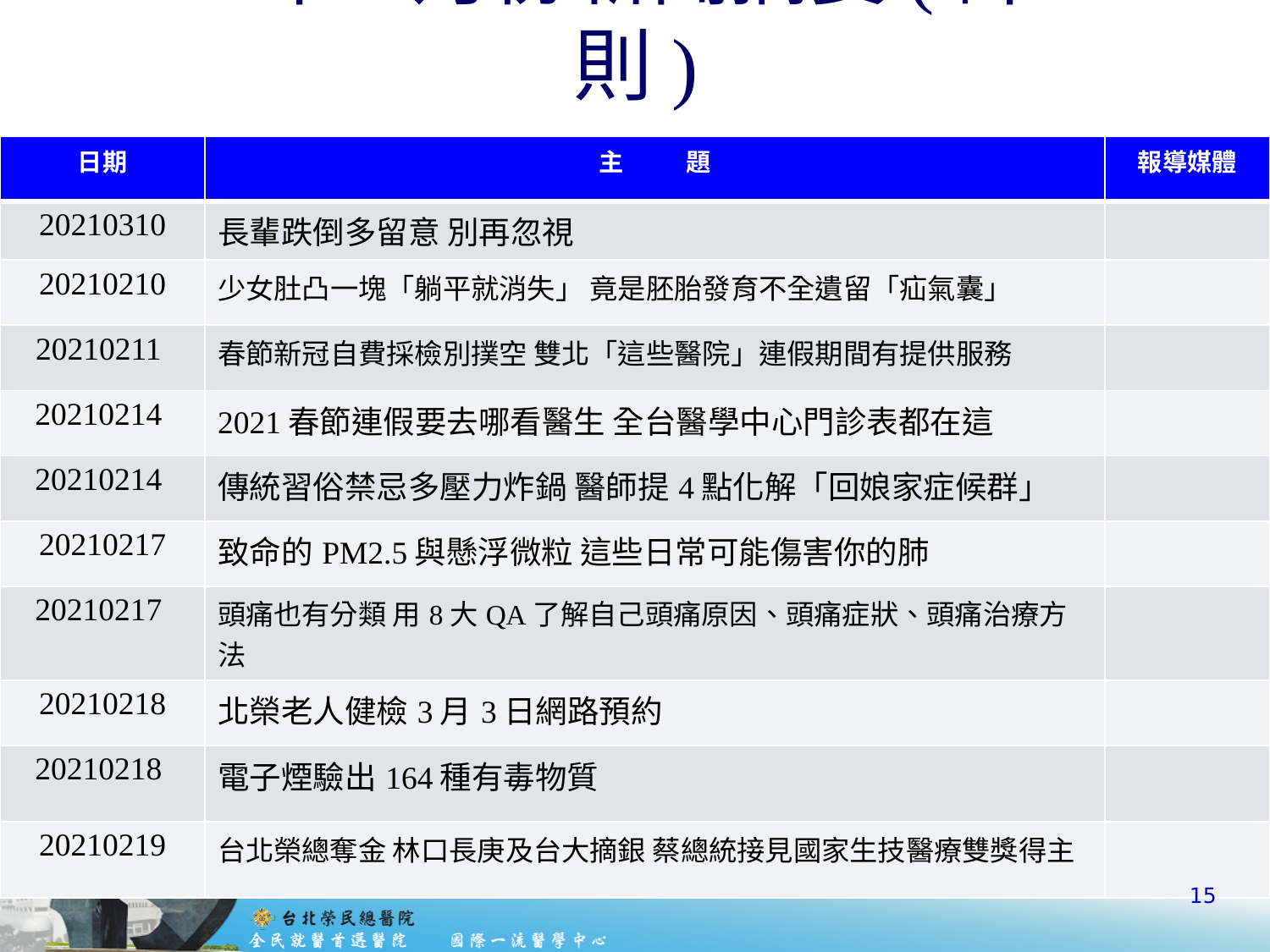

# 110年3月份新聞摘要(計38則)
| 日期 | 主 題 | 報導媒體 |
| --- | --- | --- |
| 20210310 | 長輩跌倒多留意 別再忽視 |  |
| 20210210 | 少女肚凸一塊「躺平就消失」 竟是胚胎發育不全遺留「疝氣囊」 |  |
| 20210211 | 春節新冠自費採檢別撲空 雙北「這些醫院」連假期間有提供服務 |  |
| 20210214 | 2021春節連假要去哪看醫生 全台醫學中心門診表都在這 |  |
| 20210214 | 傳統習俗禁忌多壓力炸鍋 醫師提4點化解「回娘家症候群」 |  |
| 20210217 | 致命的PM2.5與懸浮微粒 這些日常可能傷害你的肺 |  |
| 20210217 | 頭痛也有分類 用8大QA了解自己頭痛原因、頭痛症狀、頭痛治療方法 |  |
| 20210218 | 北榮老人健檢3月3日網路預約 |  |
| 20210218 | 電子煙驗出164種有毒物質 |  |
| 20210219 | 台北榮總奪金 林口長庚及台大摘銀 蔡總統接見國家生技醫療雙獎得主 |  |
15